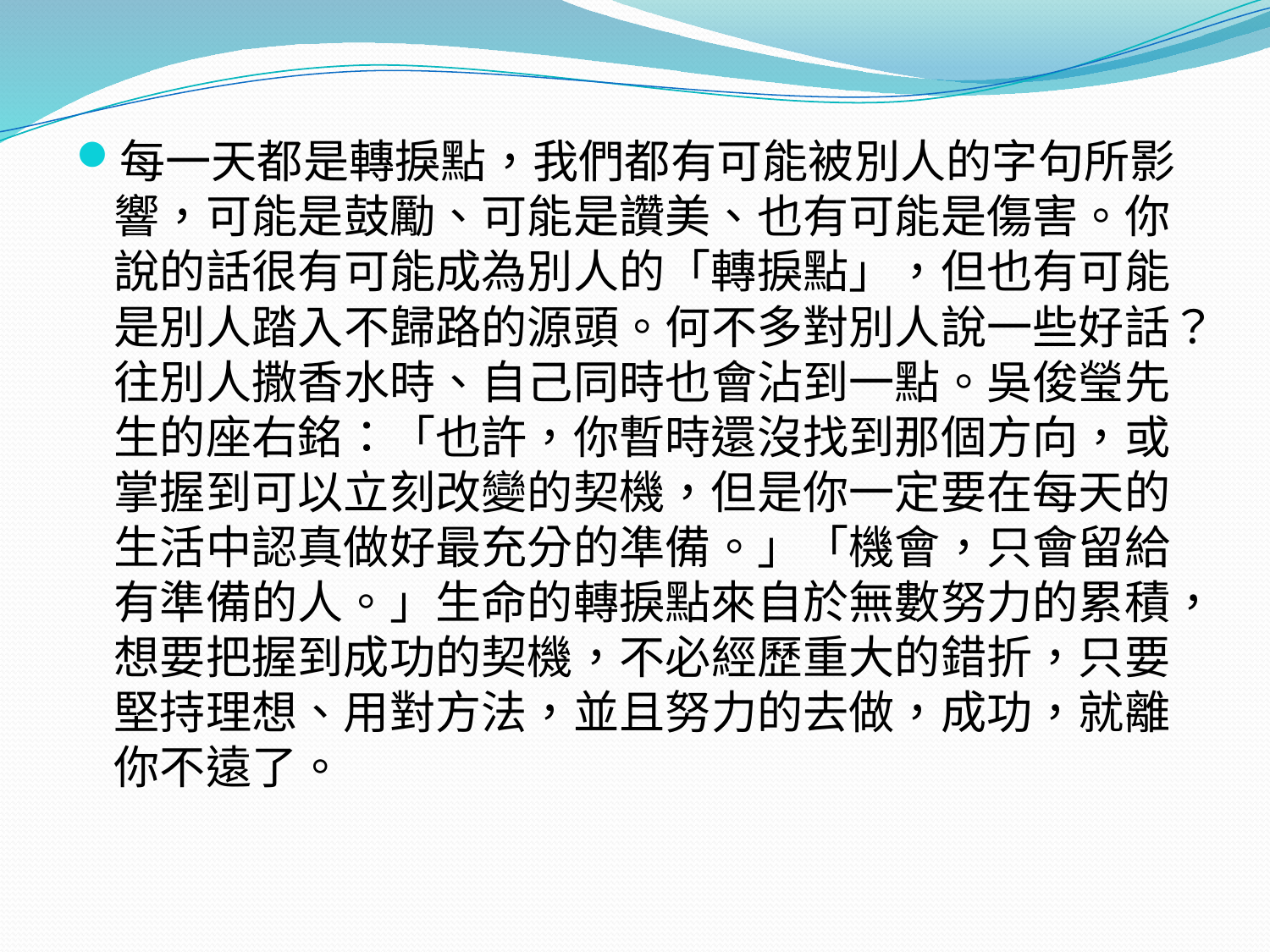

#
每一天都是轉捩點，我們都有可能被別人的字句所影響，可能是鼓勵、可能是讚美、也有可能是傷害。你說的話很有可能成為別人的「轉捩點」，但也有可能是別人踏入不歸路的源頭。何不多對別人說一些好話？往別人撒香水時、自己同時也會沾到一點。吳俊瑩先生的座右銘：「也許，你暫時還沒找到那個方向，或掌握到可以立刻改變的契機，但是你一定要在每天的生活中認真做好最充分的凖備。」「機會，只會留給有準備的人。」生命的轉捩點來自於無數努力的累積，想要把握到成功的契機，不必經歷重大的錯折，只要堅持理想、用對方法，並且努力的去做，成功，就離你不遠了。